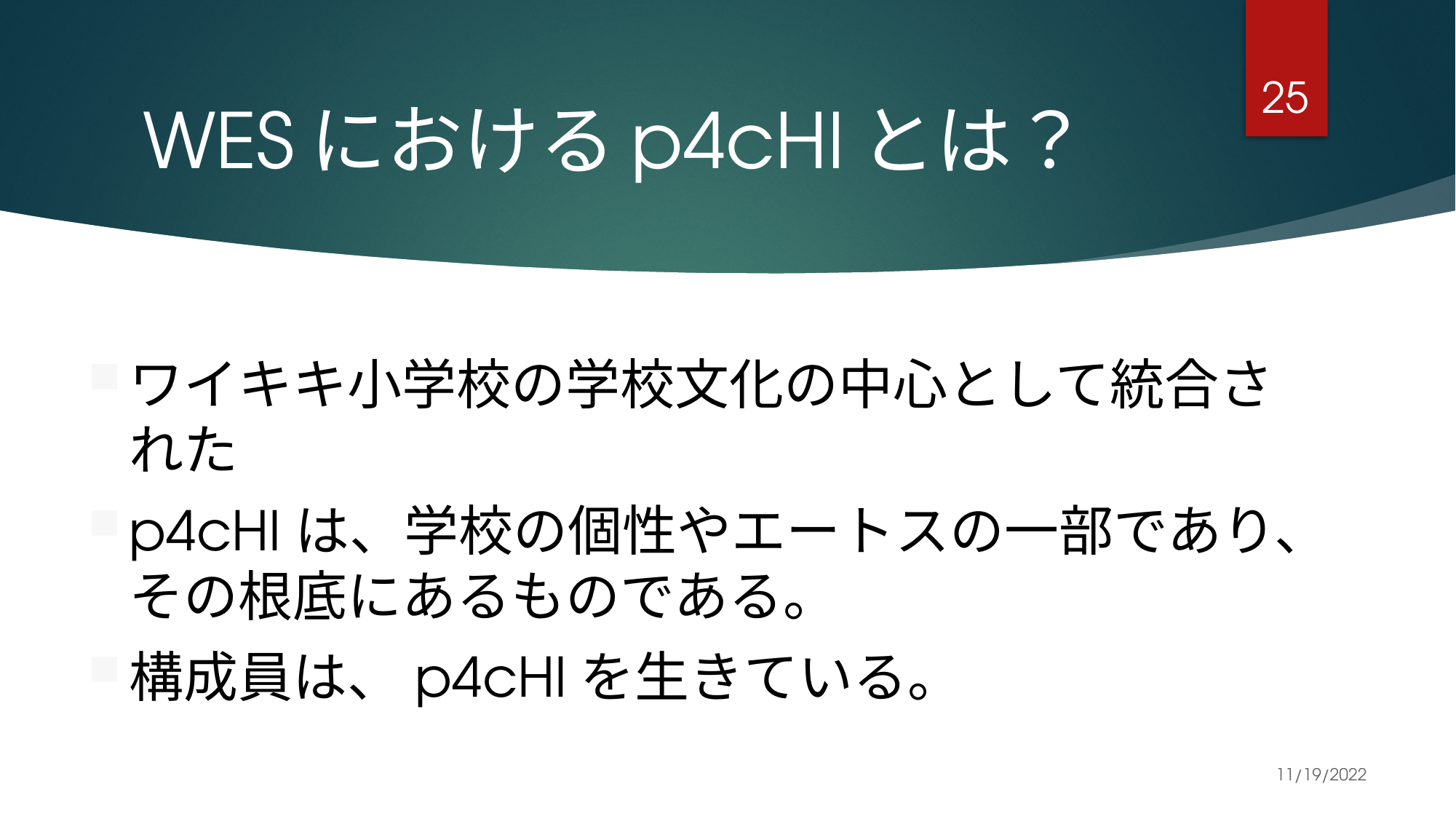

25
# WESにおけるp4cHIとは？

ワイキキ小学校の学校文化の中心として統合された
p4cHIは、学校の個性やエートスの一部であり、その根底にあるものである。
構成員は、p4cHIを生きている。
11/19/2022